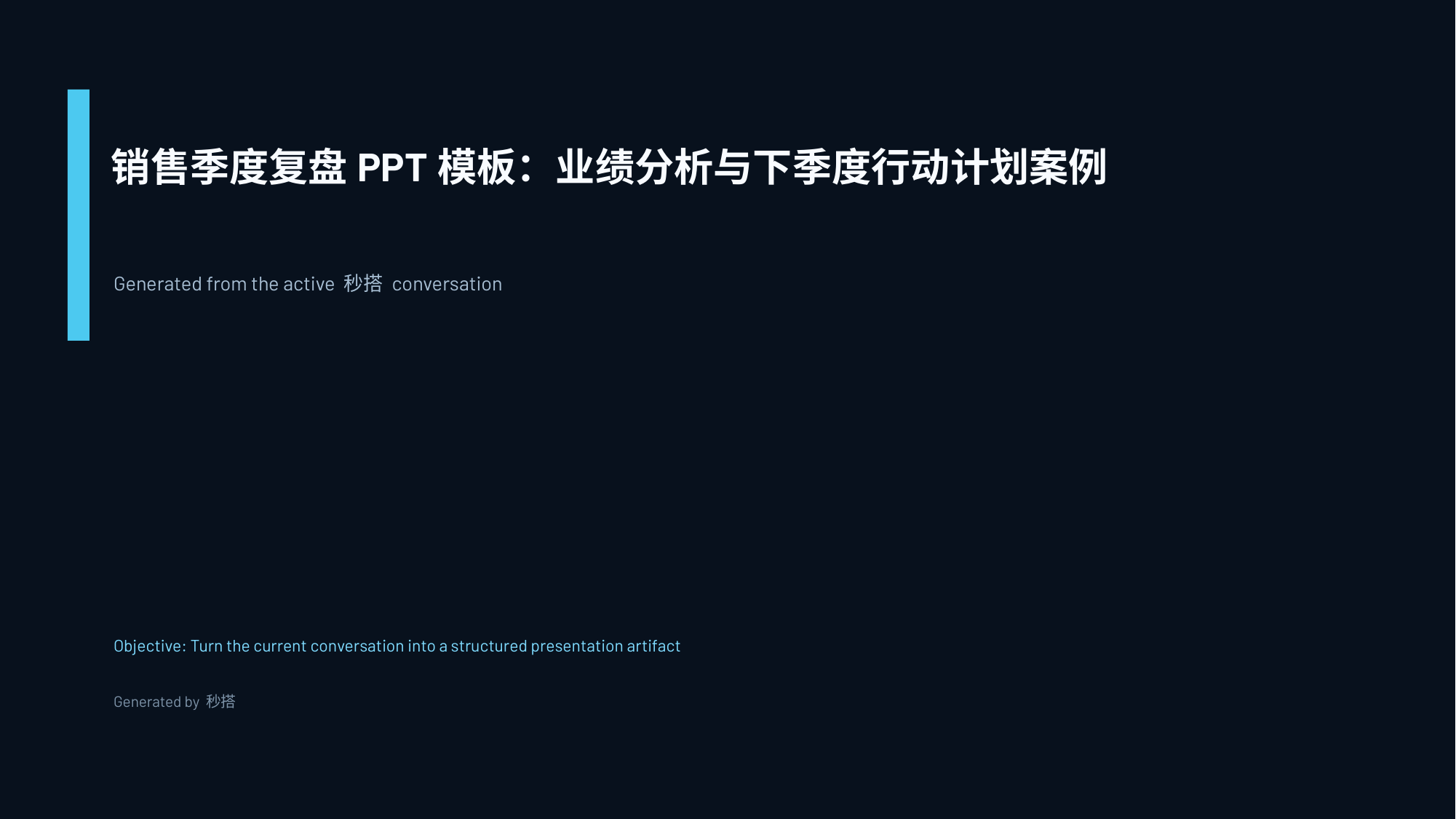

销售季度复盘PPT模板：业绩分析与下季度行动计划案例
Generated from the active 秒搭 conversation
Objective: Turn the current conversation into a structured presentation artifact
Generated by 秒搭